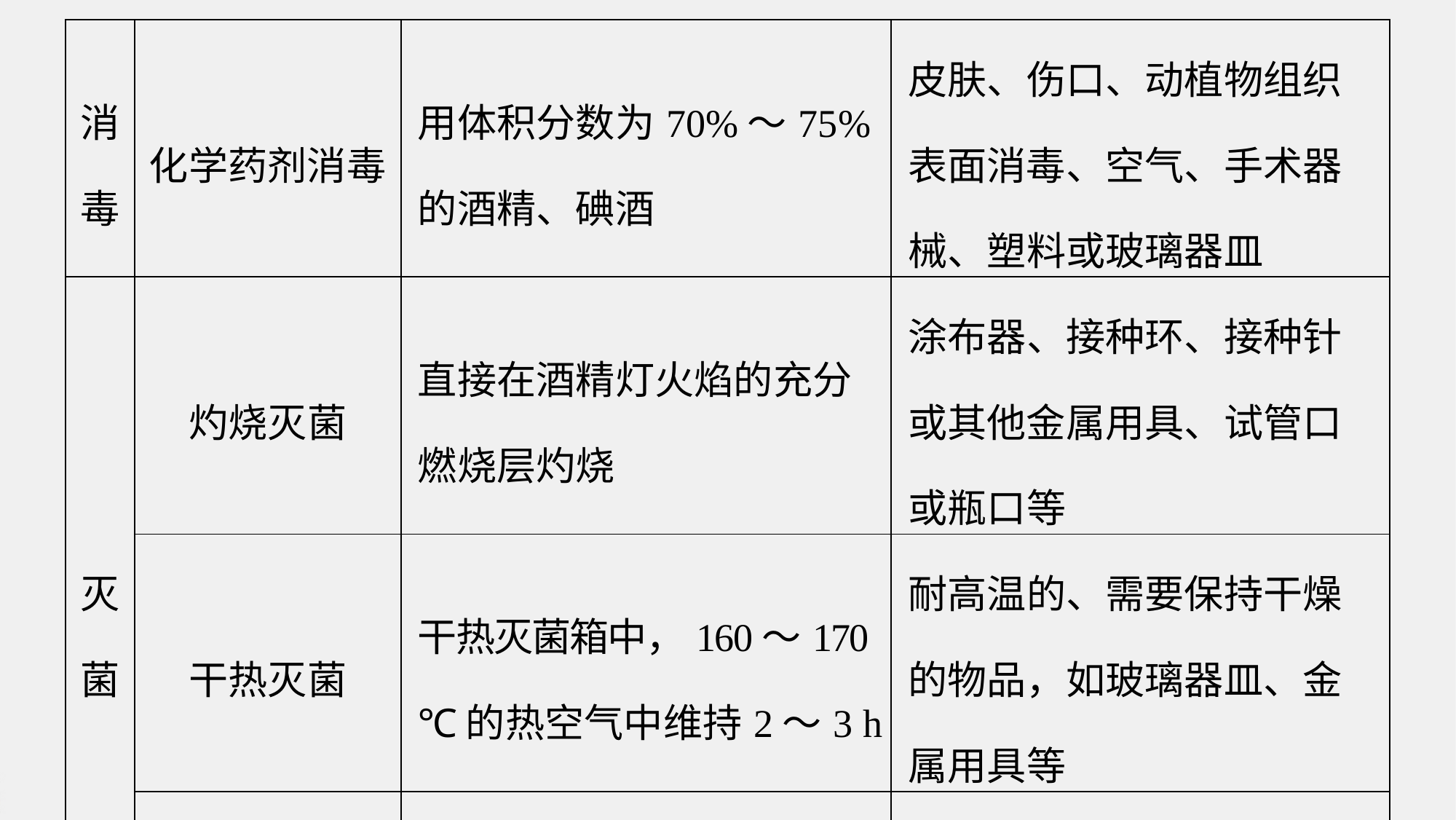

| 消毒 | 化学药剂消毒 | 用体积分数为70%～75%的酒精、碘酒 | 皮肤、伤口、动植物组织表面消毒、空气、手术器械、塑料或玻璃器皿 |
| --- | --- | --- | --- |
| 灭菌 | 灼烧灭菌 | 直接在酒精灯火焰的充分燃烧层灼烧 | 涂布器、接种环、接种针或其他金属用具、试管口或瓶口等 |
|  | 干热灭菌 | 干热灭菌箱中，160～170 ℃的热空气中维持2～3 h | 耐高温的、需要保持干燥的物品，如玻璃器皿、金属用具等 |
|  | 高压蒸汽灭菌 (湿热灭菌) | 100 kPa、121 ℃的条件下，维持15～30 min | 培养基等 |